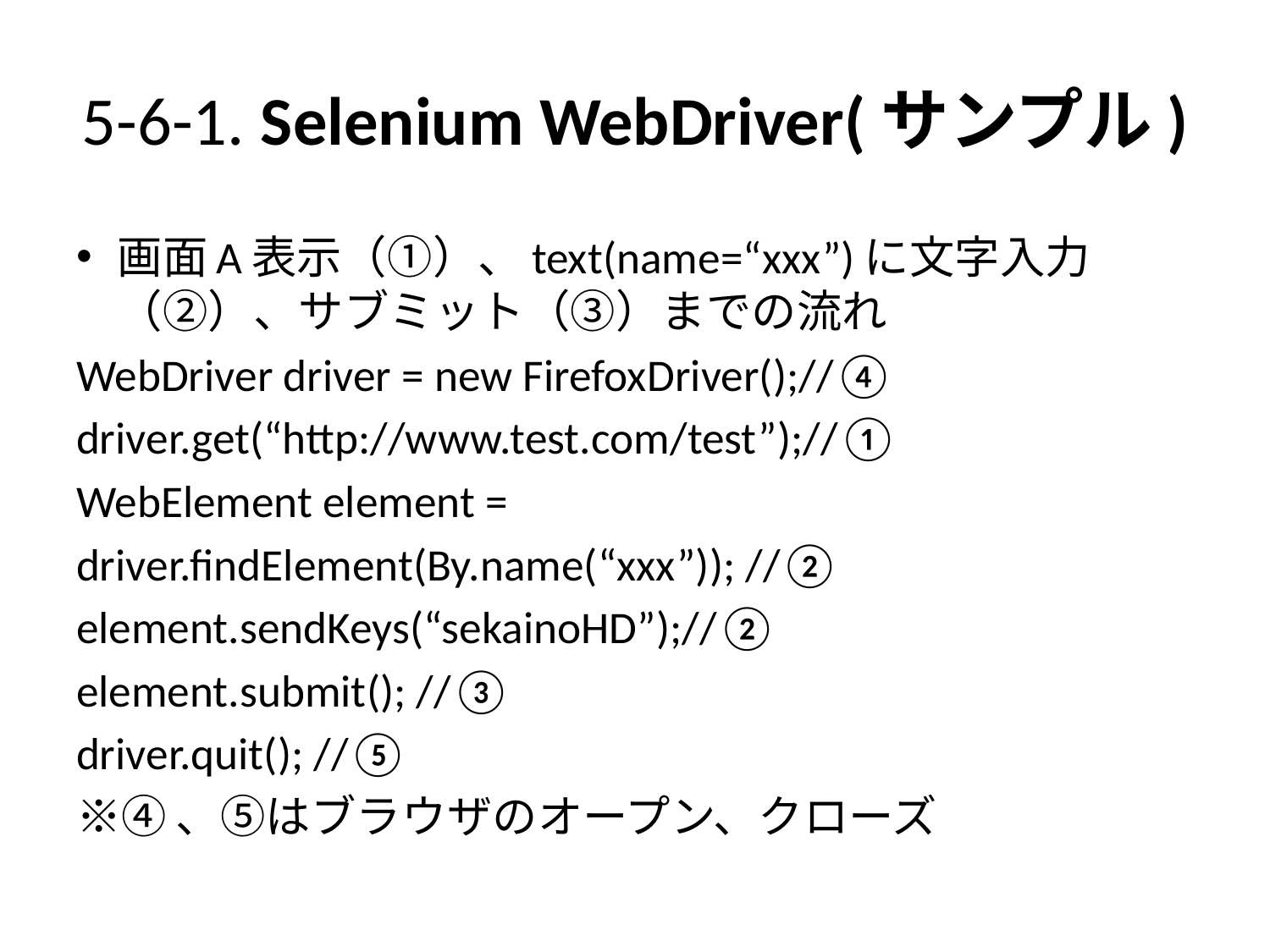

# 5-6-1. Selenium WebDriver(サンプル)
画面A表示（①）、text(name=“xxx”)に文字入力（②）、サブミット（③）までの流れ
WebDriver driver = new FirefoxDriver();//④
driver.get(“http://www.test.com/test”);//①
WebElement element =
driver.findElement(By.name(“xxx”)); //②
element.sendKeys(“sekainoHD”);//②
element.submit(); //③
driver.quit(); //⑤
※④、⑤はブラウザのオープン、クローズ